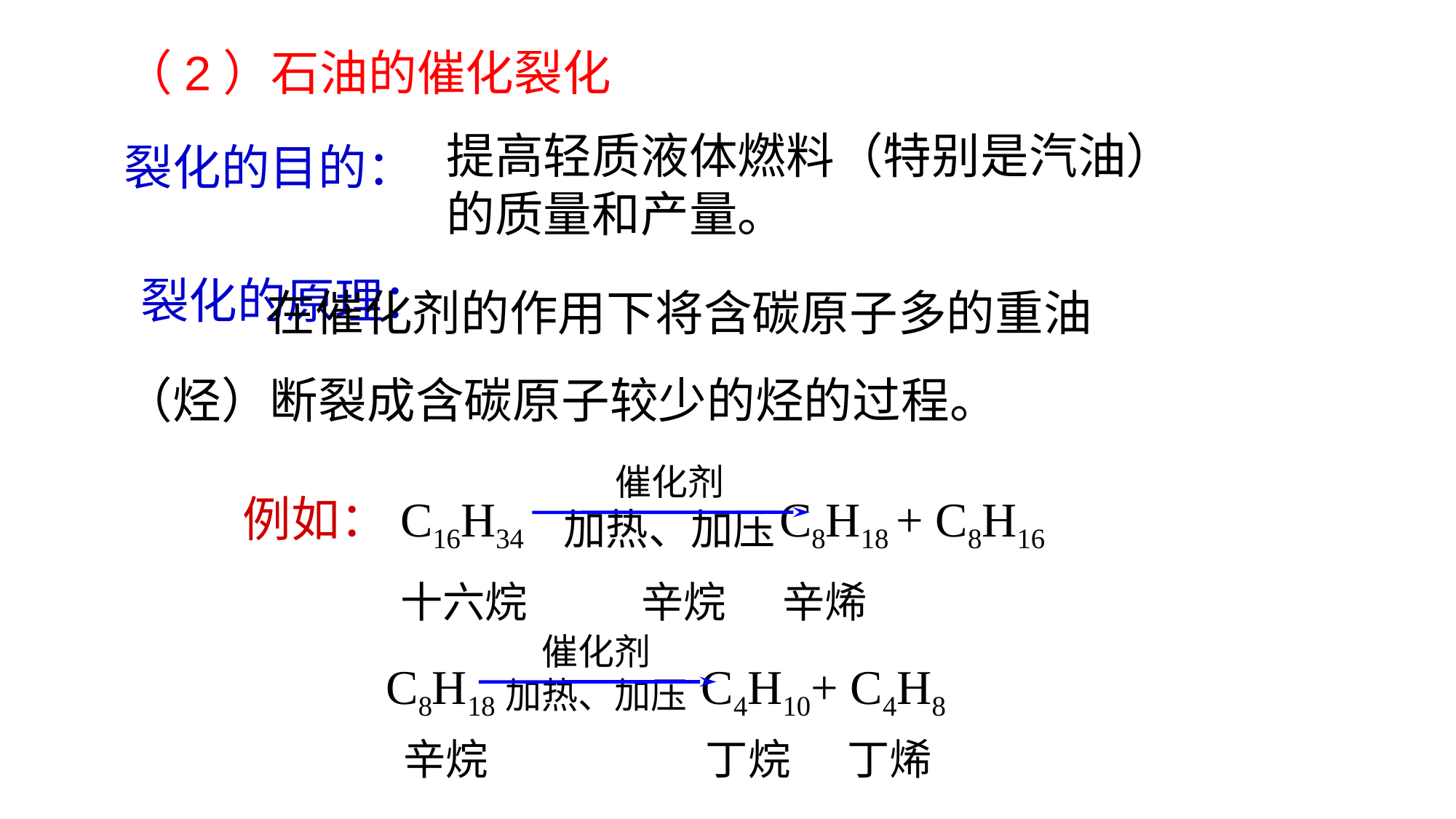

（2）石油的催化裂化
提高轻质液体燃料（特别是汽油）的质量和产量。
裂化的目的：
            在催化剂的作用下将含碳原子多的重油（烃）断裂成含碳原子较少的烃的过程。
裂化的原理：
催化剂
加热、加压
例如：C16H34                                    C8H18 + C8H16
    十六烷            辛烷      辛烯
催化剂
加热、加压
              C8H18                             C4H10+ C4H8
    辛烷                       丁烷      丁烯